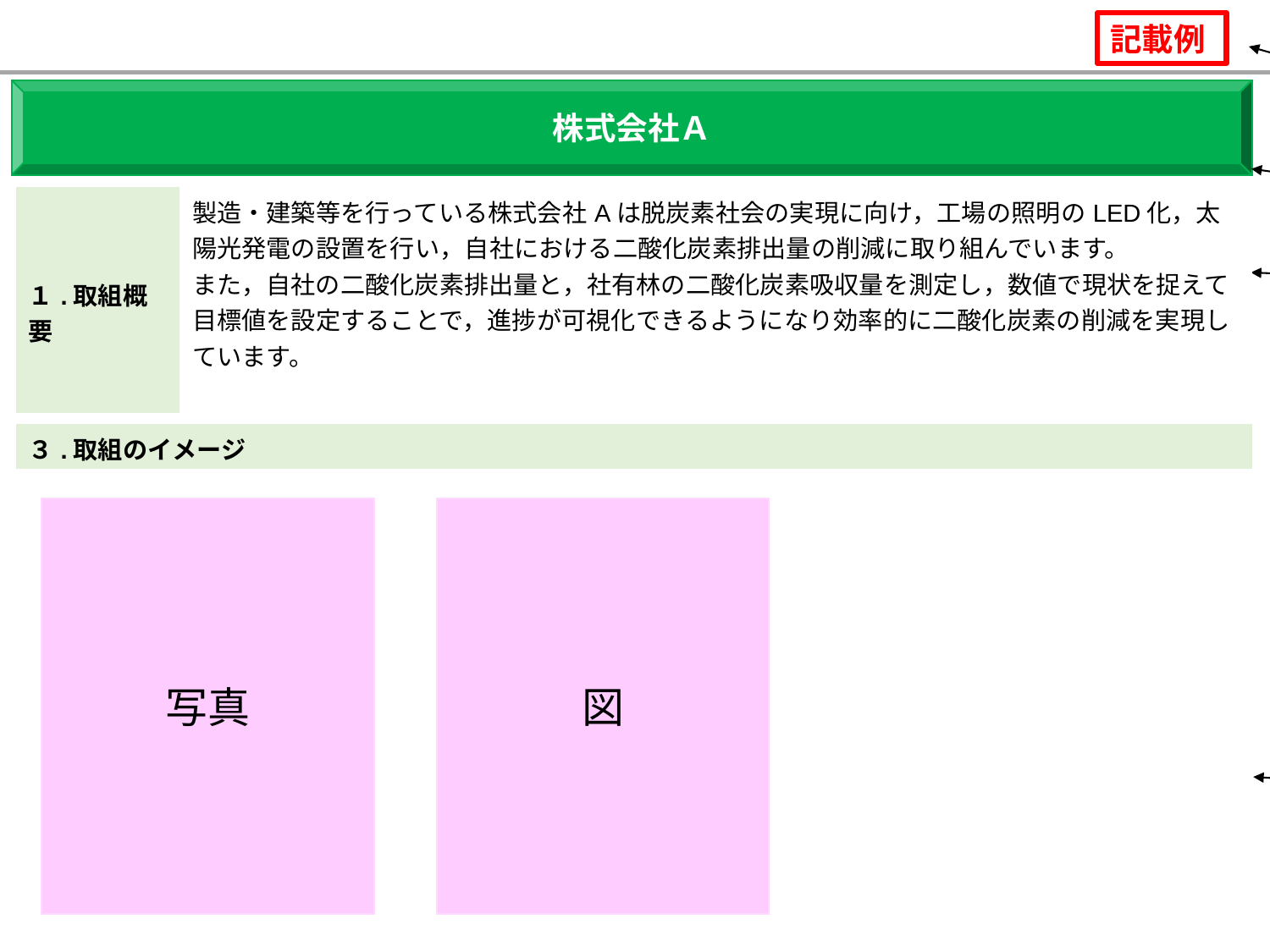

本応募シートは、事例集に掲載を行う場合があります。写真や図等を貼付される際には、肖像権、著作権侵害に該当しないようご注意ください。
記入は全て「です・ます調」でお願いします。
記載内容は枠内に収めてください。(フォント「Meiryo UI」)

記載例
取組のタイトルを記入してください。
※「タイトル」は削除してご提出ください。
株式会社Ａ
事業者・団体名を記入してください。
| １.取組概要 | 製造・建築等を行っている株式会社Aは脱炭素社会の実現に向け，工場の照明のLED化，太陽光発電の設置を行い，自社における二酸化炭素排出量の削減に取り組んでいます。 また，自社の二酸化炭素排出量と，社有林の二酸化炭素吸収量を測定し，数値で現状を捉えて目標値を設定することで，進捗が可視化できるようになり効率的に二酸化炭素の削減を実現しています。 |
| --- | --- |
どのような取組を行っているか概要を記入してください。
| ３.取組のイメージ |
| --- |
|  |
写真
図
取組内容について、図表（取組イメージ図や体制図、写真等）を挿入してください。